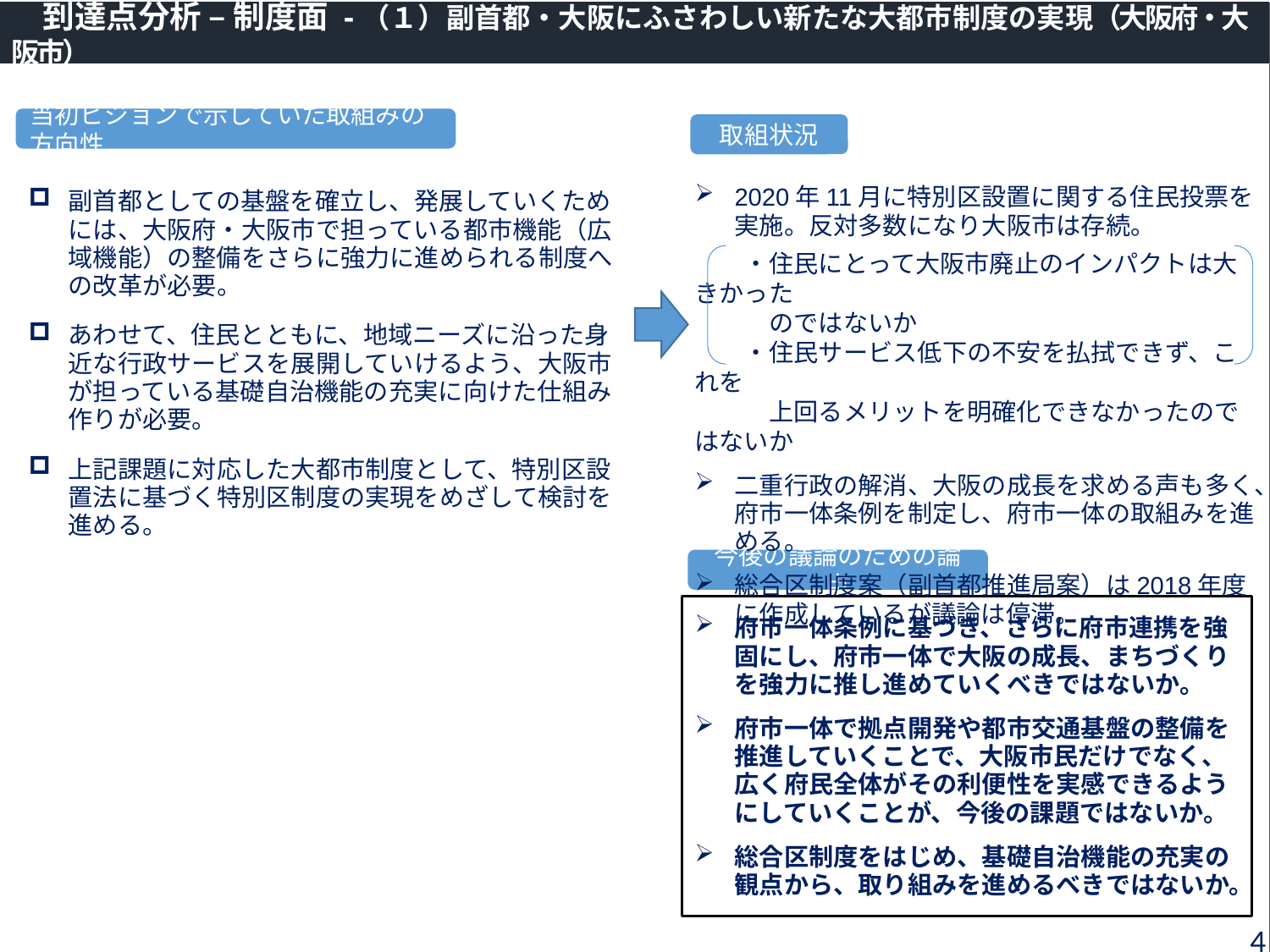

到達点分析 – 制度面 -（１）副首都・大阪にふさわしい新たな大都市制度の実現（大阪府・大阪市）
当初ビジョンで示していた取組みの方向性
取組状況
2020年11月に特別区設置に関する住民投票を実施。反対多数になり大阪市は存続。

　　・住民にとって大阪市廃止のインパクトは大きかった
　　　のではないか
　　・住民サービス低下の不安を払拭できず、これを
　　　上回るメリットを明確化できなかったのではないか
二重行政の解消、大阪の成長を求める声も多く、府市一体条例を制定し、府市一体の取組みを進める。
総合区制度案（副首都推進局案）は2018年度に作成しているが議論は停滞。

副首都としての基盤を確立し、発展していくためには、大阪府・大阪市で担っている都市機能（広域機能）の整備をさらに強力に進められる制度への改革が必要。
あわせて、住民とともに、地域ニーズに沿った身近な行政サービスを展開していけるよう、大阪市が担っている基礎自治機能の充実に向けた仕組み作りが必要。
上記課題に対応した大都市制度として、特別区設置法に基づく特別区制度の実現をめざして検討を進める。

今後の議論のための論点
府市一体条例に基づき、さらに府市連携を強固にし、府市一体で大阪の成長、まちづくりを強力に推し進めていくべきではないか。
府市一体で拠点開発や都市交通基盤の整備を推進していくことで、大阪市民だけでなく、広く府民全体がその利便性を実感できるようにしていくことが、今後の課題ではないか。
総合区制度をはじめ、基礎自治機能の充実の観点から、取り組みを進めるべきではないか。
4